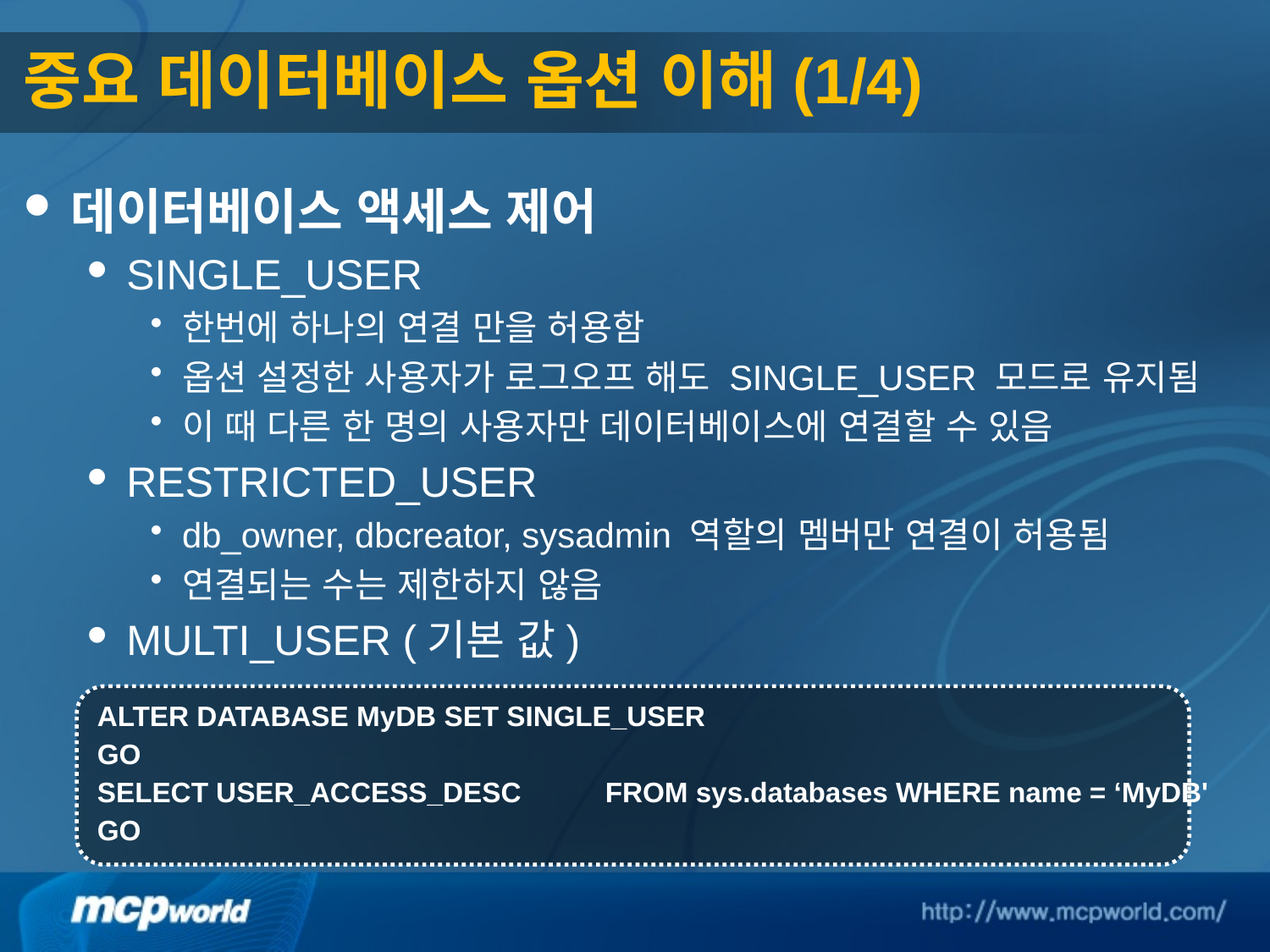

# 중요 데이터베이스 옵션 이해(1/4)
데이터베이스 액세스 제어
SINGLE_USER
한번에 하나의 연결 만을 허용함
옵션 설정한 사용자가 로그오프 해도 SINGLE_USER 모드로 유지됨
이 때 다른 한 명의 사용자만 데이터베이스에 연결할 수 있음
RESTRICTED_USER
db_owner, dbcreator, sysadmin 역할의 멤버만 연결이 허용됨
연결되는 수는 제한하지 않음
MULTI_USER (기본 값)
ALTER DATABASE MyDB SET SINGLE_USER
GO
SELECT USER_ACCESS_DESC	FROM sys.databases WHERE name = ‘MyDB'
GO